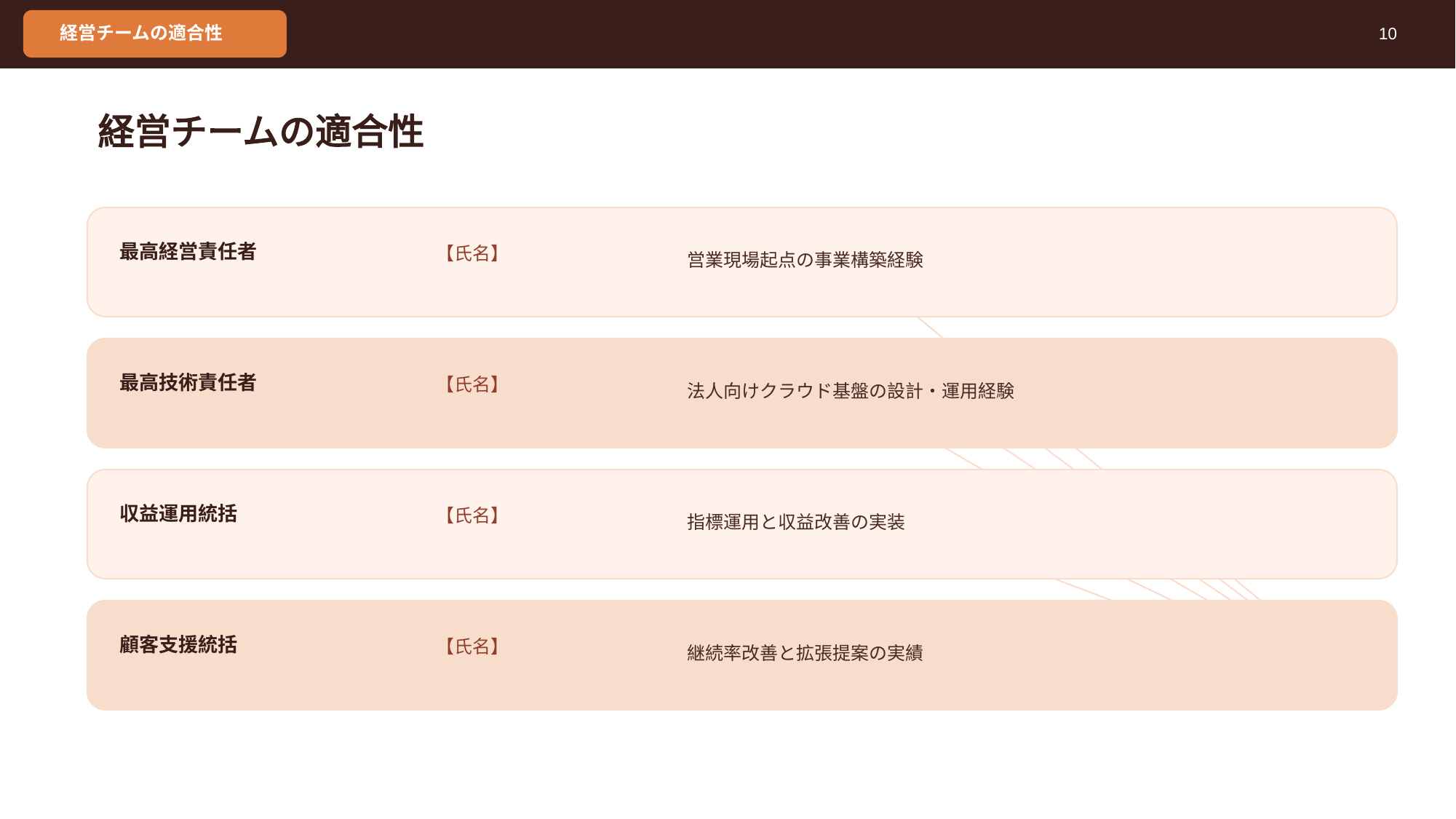

経営チームの適合性
10
経営チームの適合性

営業現場起点の事業構築経験
最高経営責任者
【氏名】

法人向けクラウド基盤の設計・運用経験
最高技術責任者
【氏名】

指標運用と収益改善の実装
収益運用統括
【氏名】

継続率改善と拡張提案の実績
顧客支援統括
【氏名】